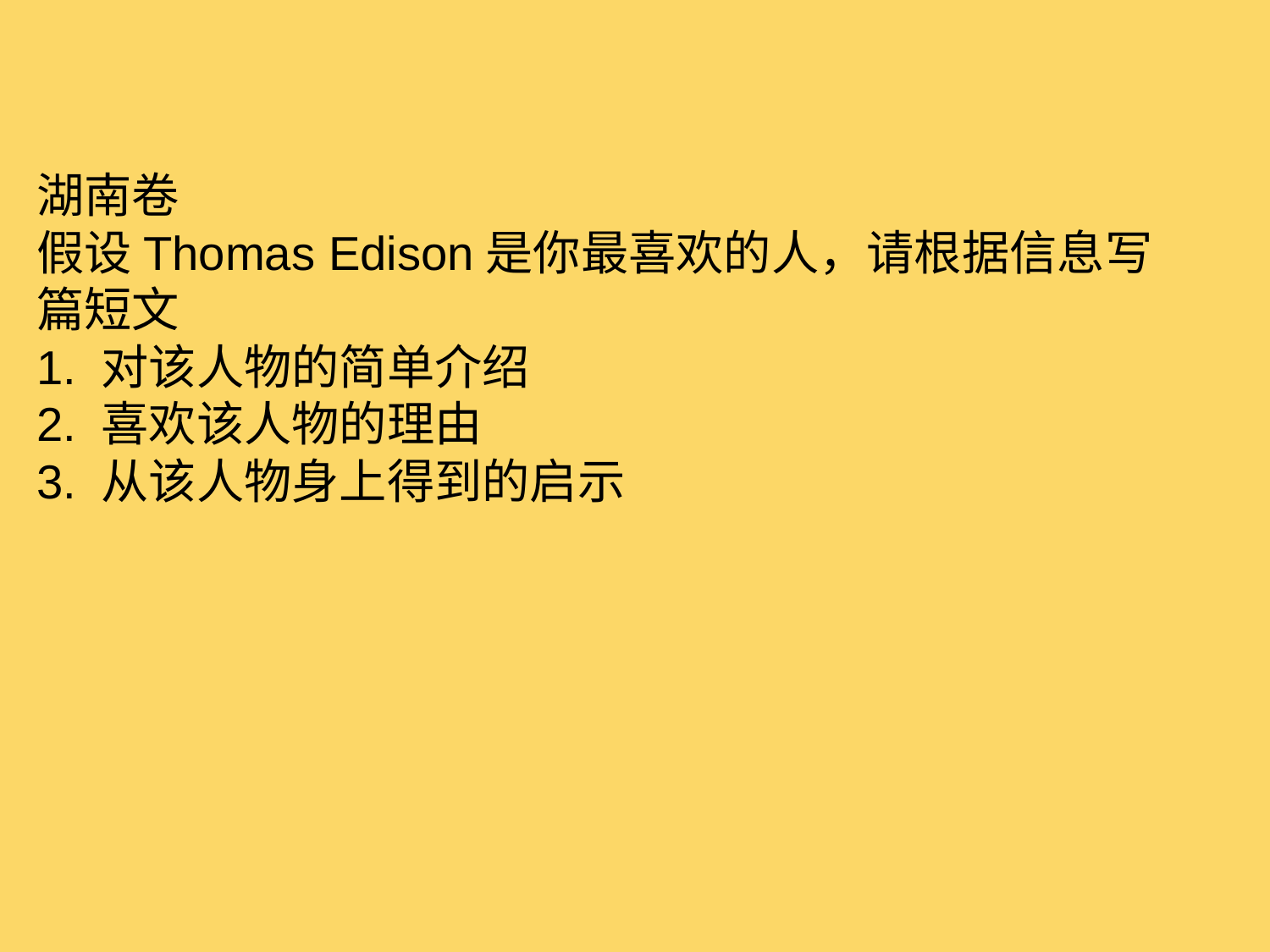

湖南卷
假设Thomas Edison是你最喜欢的人，请根据信息写篇短文
1. 对该人物的简单介绍
2. 喜欢该人物的理由
3. 从该人物身上得到的启示